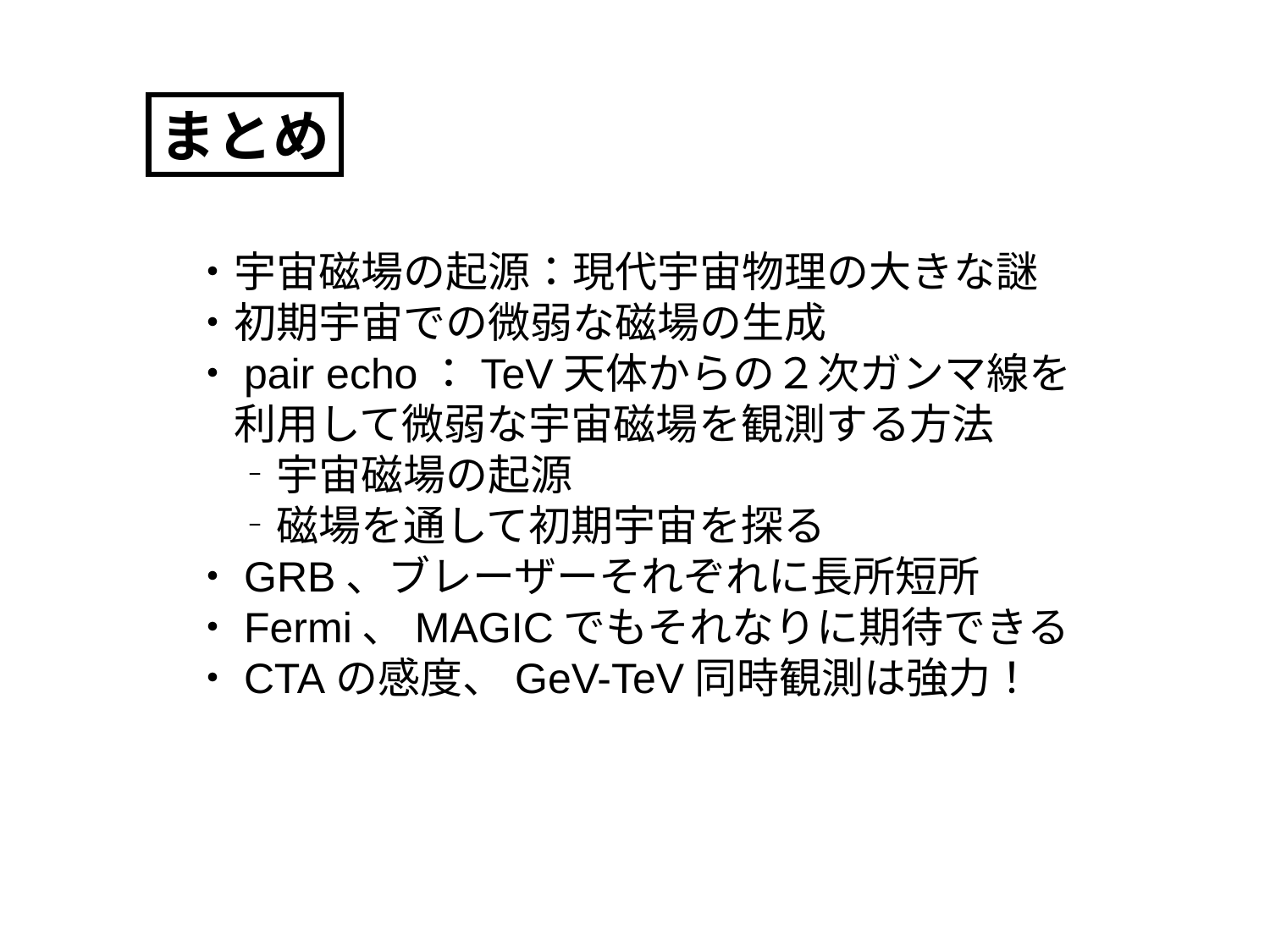

まとめ
・宇宙磁場の起源：現代宇宙物理の大きな謎
・初期宇宙での微弱な磁場の生成
・pair echo：TeV天体からの２次ガンマ線を
　利用して微弱な宇宙磁場を観測する方法
　‐宇宙磁場の起源
　‐磁場を通して初期宇宙を探る
・GRB、ブレーザーそれぞれに長所短所
・Fermi、MAGICでもそれなりに期待できる
・CTAの感度、GeV-TeV同時観測は強力！